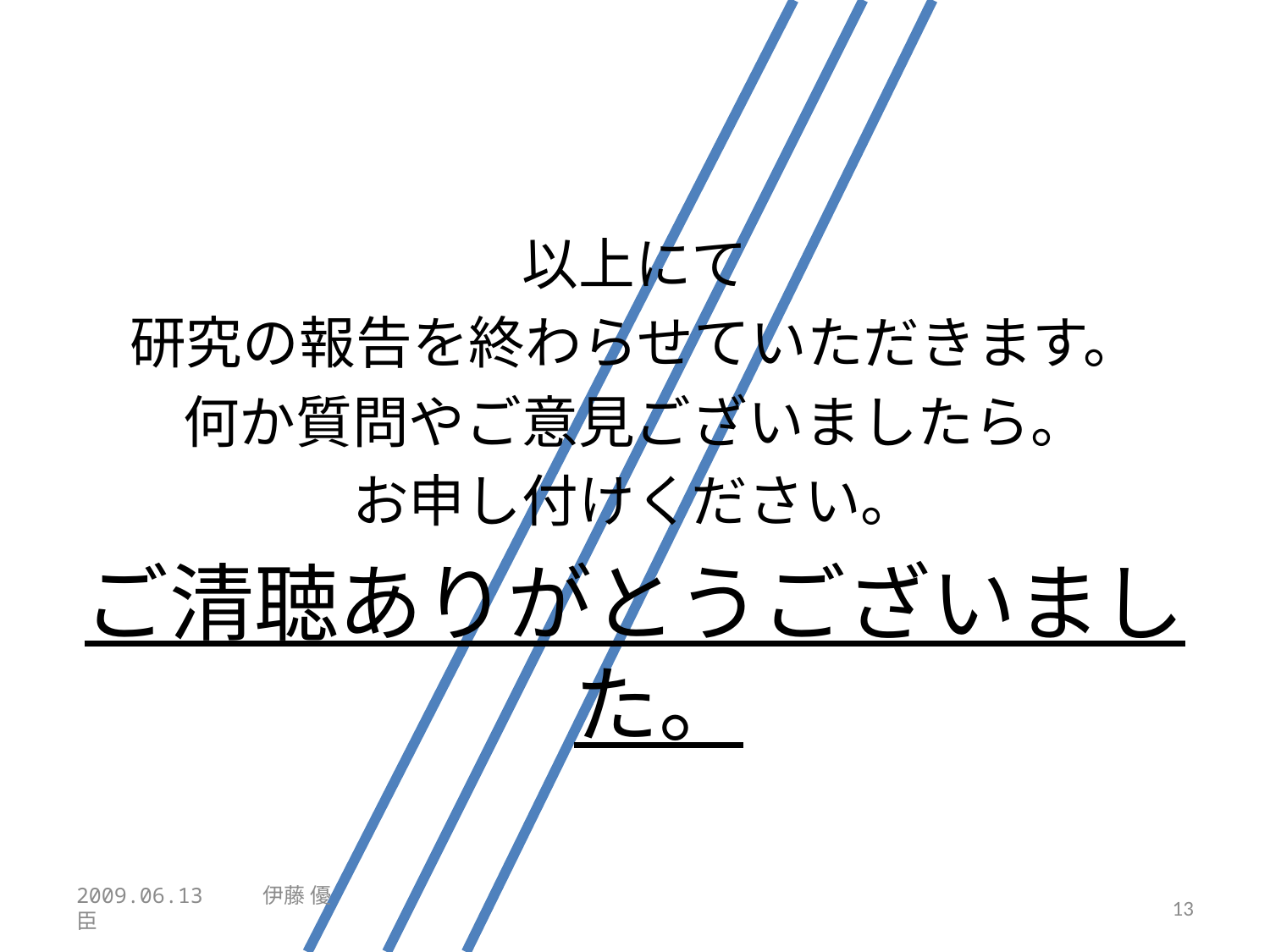

以上にて
研究の報告を終わらせていただきます。
何か質問やご意見ございましたら。
お申し付けください。
ご清聴ありがとうございました。
2009.06.13 　　伊藤 優臣
13